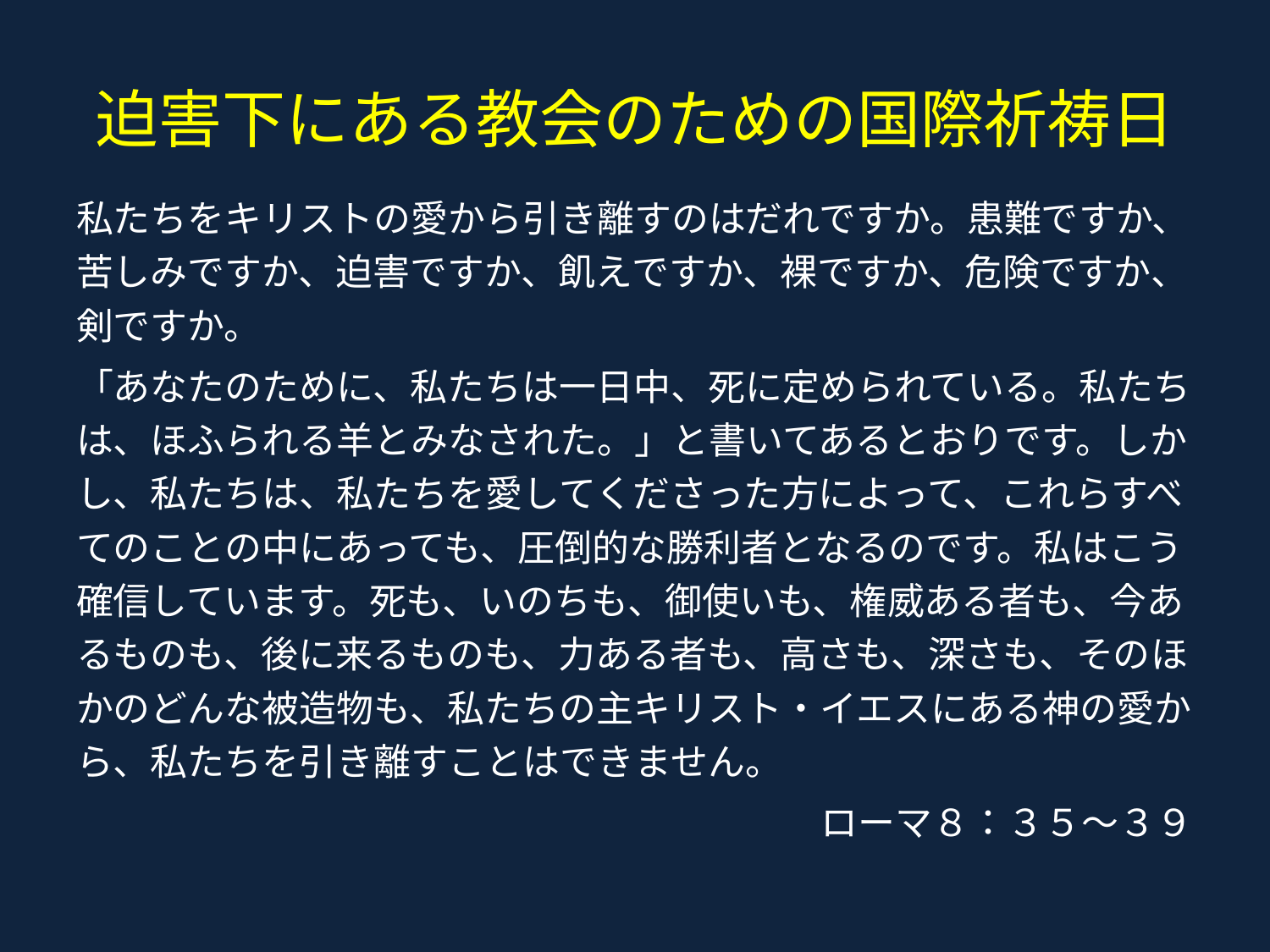

# 迫害下にある教会のための国際祈祷日
私たちをキリストの愛から引き離すのはだれですか。患難ですか、苦しみですか、迫害ですか、飢えですか、裸ですか、危険ですか、剣ですか。
「あなたのために、私たちは一日中、死に定められている。私たちは、ほふられる羊とみなされた。」と書いてあるとおりです。しかし、私たちは、私たちを愛してくださった方によって、これらすべてのことの中にあっても、圧倒的な勝利者となるのです。私はこう確信しています。死も、いのちも、御使いも、権威ある者も、今あるものも、後に来るものも、力ある者も、高さも、深さも、そのほかのどんな被造物も、私たちの主キリスト・イエスにある神の愛から、私たちを引き離すことはできません。
ローマ８：３５～３９